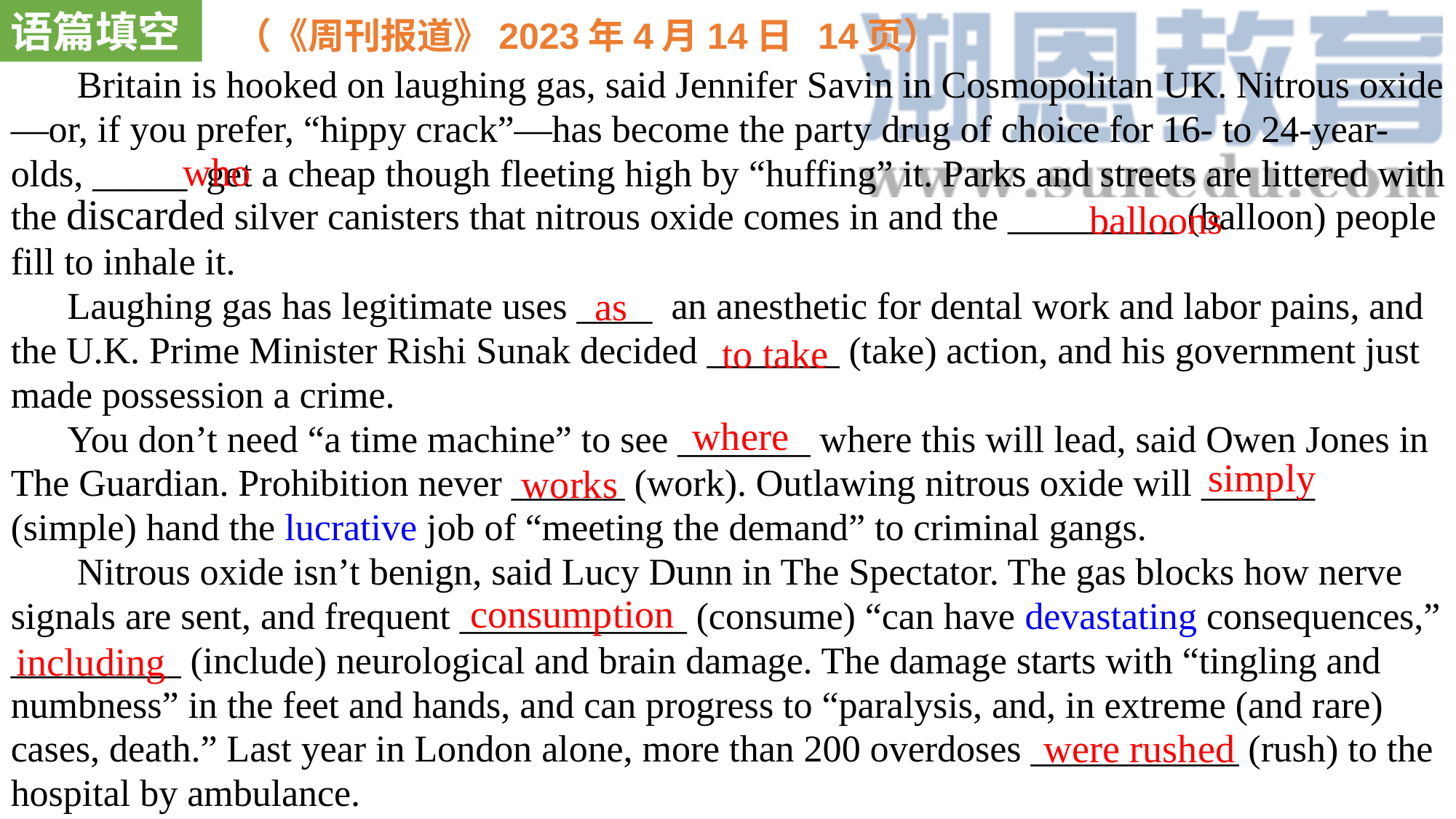

语篇填空
（《周刊报道》2023年4月14日  14页）
       Britain is hooked on laughing gas, said Jennifer Savin in Cosmopolitan UK. Nitrous oxide—or, if you prefer, “hippy crack”—has become the party drug of choice for 16- to 24-year-olds, _____  get a cheap though fleeting high by “huffing” it. Parks and streets are littered with the discarded silver canisters that nitrous oxide comes in and the _________ (balloon) people fill to inhale it.
      Laughing gas has legitimate uses ____  an anesthetic for dental work and labor pains, and the U.K. Prime Minister Rishi Sunak decided _______ (take) action, and his government just made possession a crime.
      You don’t need “a time machine” to see _______ where this will lead, said Owen Jones in The Guardian. Prohibition never ______ (work). Outlawing nitrous oxide will ______ (simple) hand the lucrative job of “meeting the demand” to criminal gangs.
       Nitrous oxide isn’t benign, said Lucy Dunn in The Spectator. The gas blocks how nerve signals are sent, and frequent ____________ (consume) “can have devastating consequences,” _________ (include) neurological and brain damage. The damage starts with “tingling and numbness” in the feet and hands, and can progress to “paralysis, and, in extreme (and rare) cases, death.” Last year in London alone, more than 200 overdoses ___________ (rush) to the hospital by ambulance.
who
balloons
as
to take
where
simply
works
consumption
including
were rushed